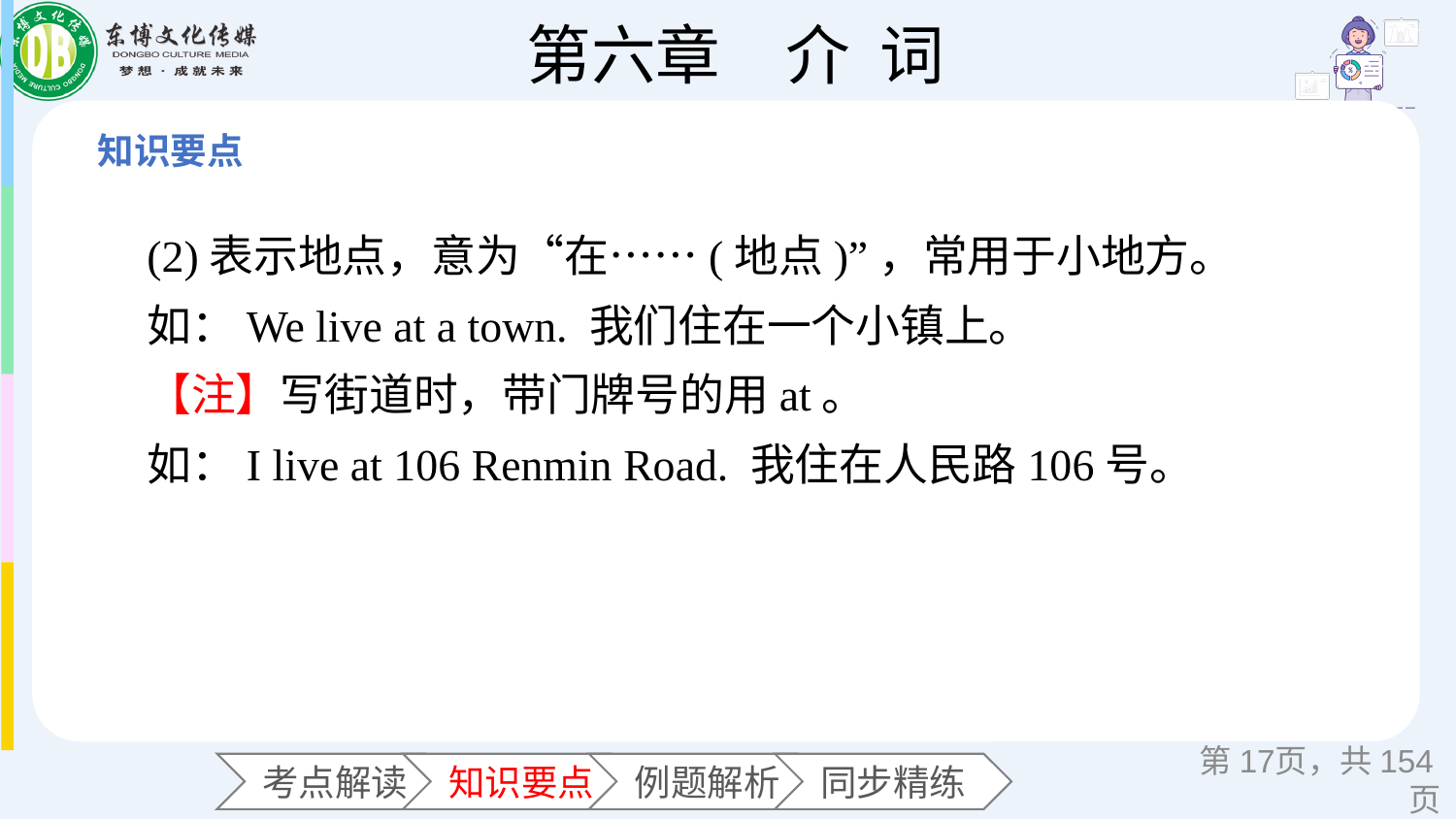

(2)表示地点，意为“在……(地点)”，常用于小地方。
如：We live at a town. 我们住在一个小镇上。
【注】写街道时，带门牌号的用at。
如：I live at 106 Renmin Road. 我住在人民路106号。
第17页，共154页